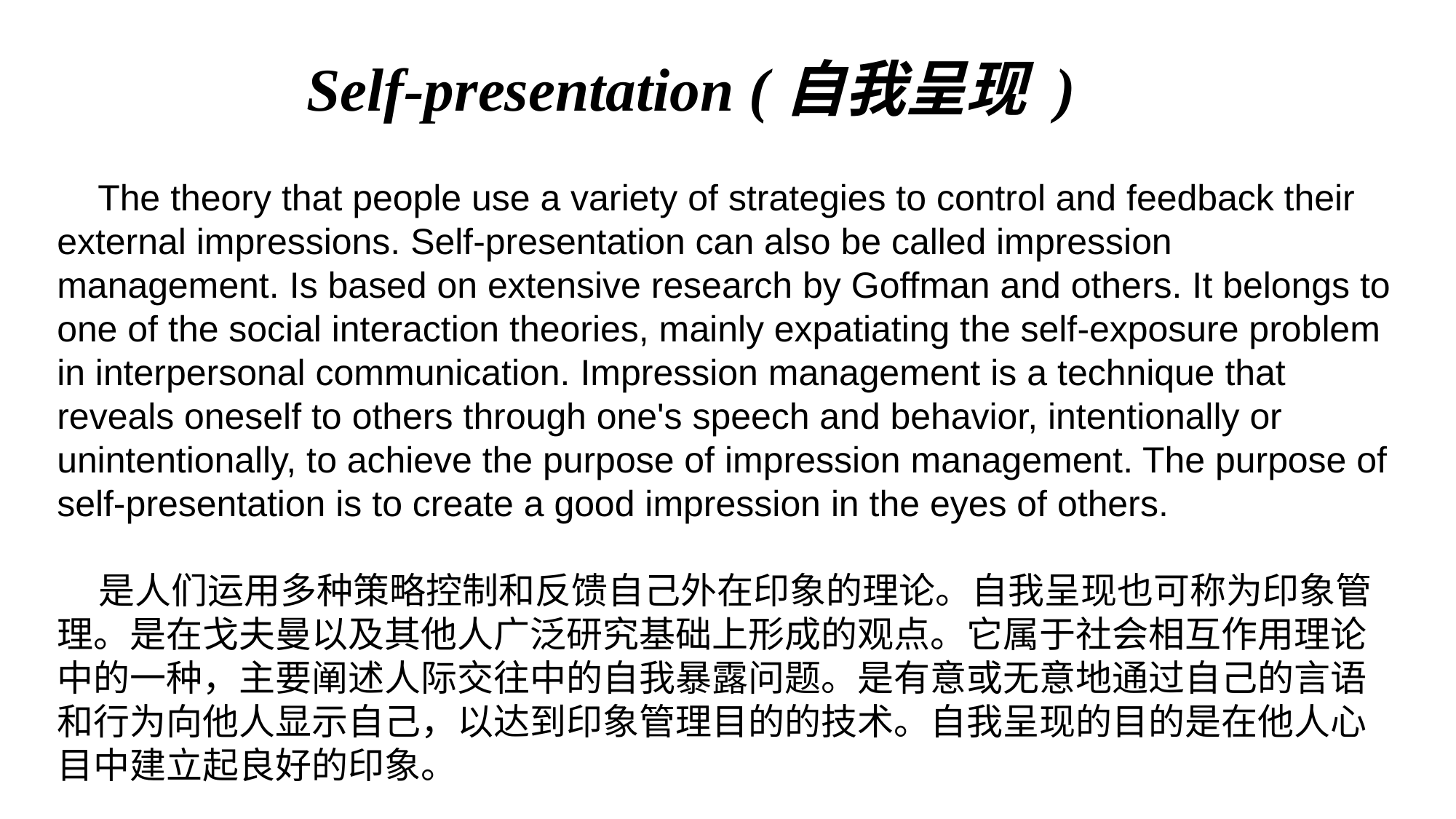

# Self-presentation (自我呈现 )
    The theory that people use a variety of strategies to control and feedback their external impressions. Self-presentation can also be called impression management. Is based on extensive research by Goffman and others. It belongs to one of the social interaction theories, mainly expatiating the self-exposure problem in interpersonal communication. Impression management is a technique that reveals oneself to others through one's speech and behavior, intentionally or unintentionally, to achieve the purpose of impression management. The purpose of self-presentation is to create a good impression in the eyes of others.

    是人们运用多种策略控制和反馈自己外在印象的理论。自我呈现也可称为印象管理。是在戈夫曼以及其他人广泛研究基础上形成的观点。它属于社会相互作用理论中的一种，主要阐述人际交往中的自我暴露问题。是有意或无意地通过自己的言语和行为向他人显示自己，以达到印象管理目的的技术。自我呈现的目的是在他人心目中建立起良好的印象。